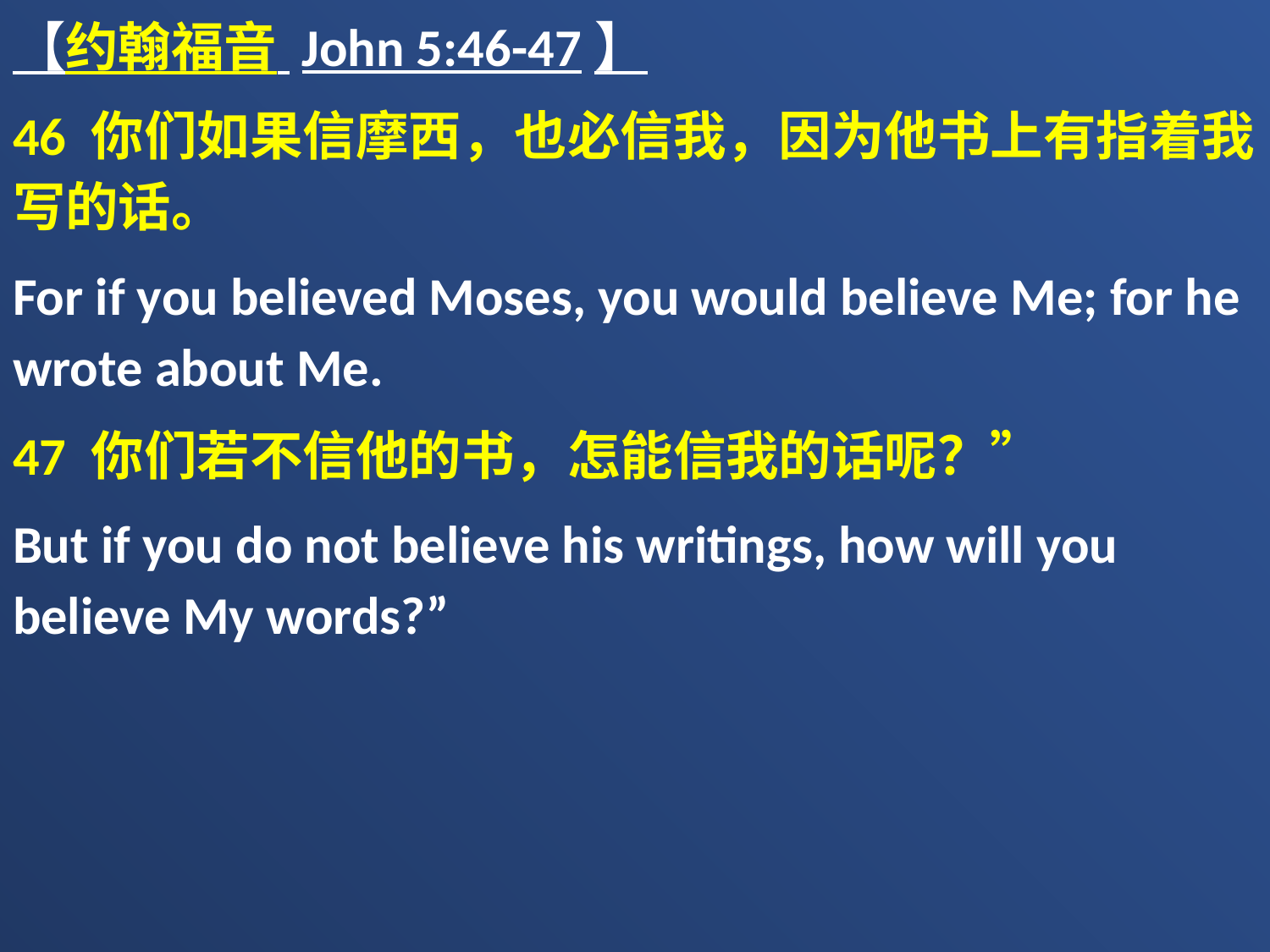

【约翰福音 John 5:46-47】
46 你们如果信摩西，也必信我，因为他书上有指着我写的话。
For if you believed Moses, you would believe Me; for he wrote about Me.
47 你们若不信他的书，怎能信我的话呢？”
But if you do not believe his writings, how will you believe My words?”